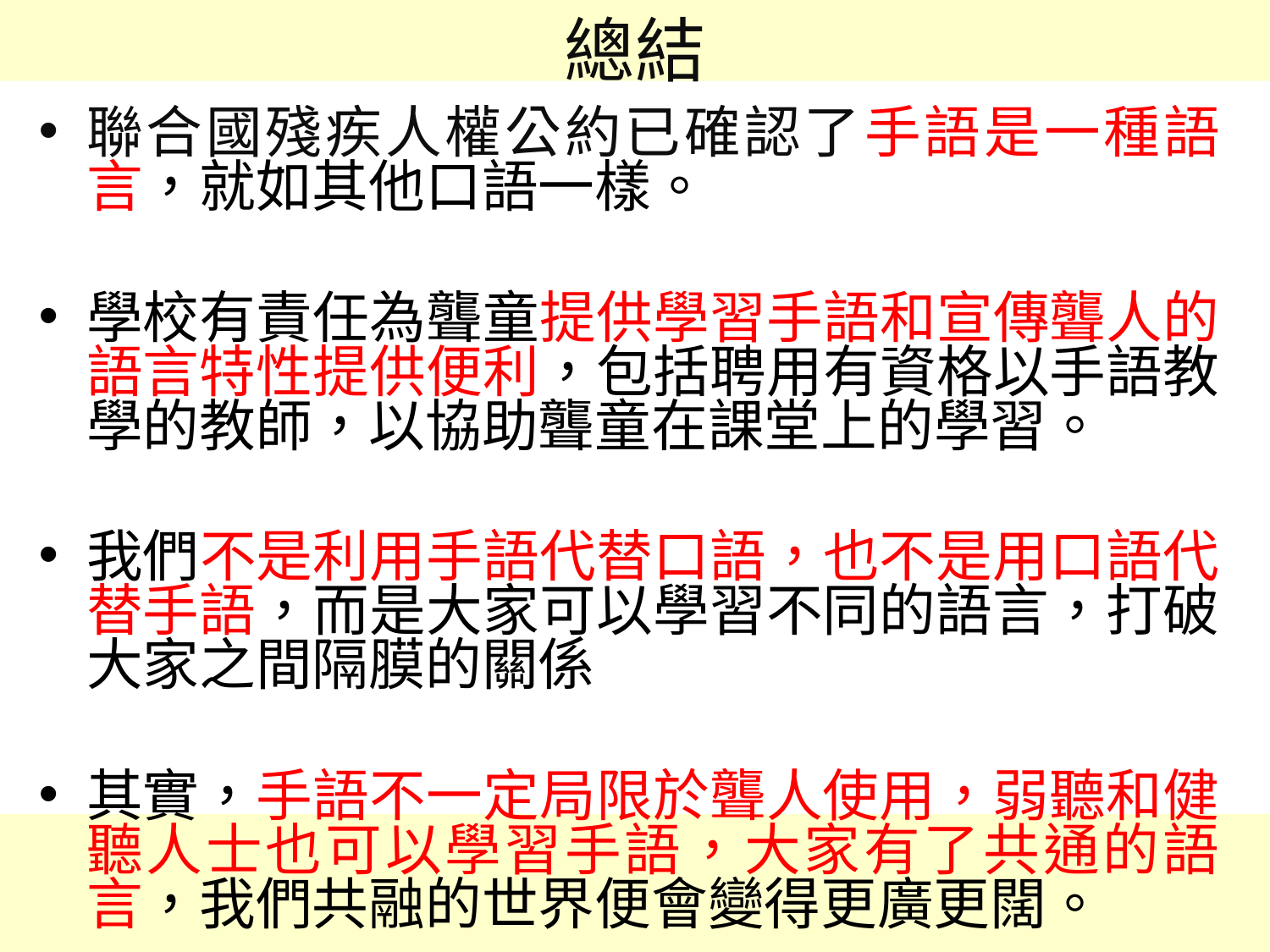

總結

聯合國殘疾人權公約已確認了手語是一種語言，就如其他口語一樣。

學校有責任為聾童提供學習手語和宣傳聾人的語言特性提供便利，包括聘用有資格以手語教學的教師，以協助聾童在課堂上的學習。

我們不是利用手語代替口語，也不是用口語代替手語，而是大家可以學習不同的語言，打破大家之間隔膜的關係

其實，手語不一定局限於聾人使用，弱聽和健聽人士也可以學習手語，大家有了共通的語言，我們共融的世界便會變得更廣更闊。